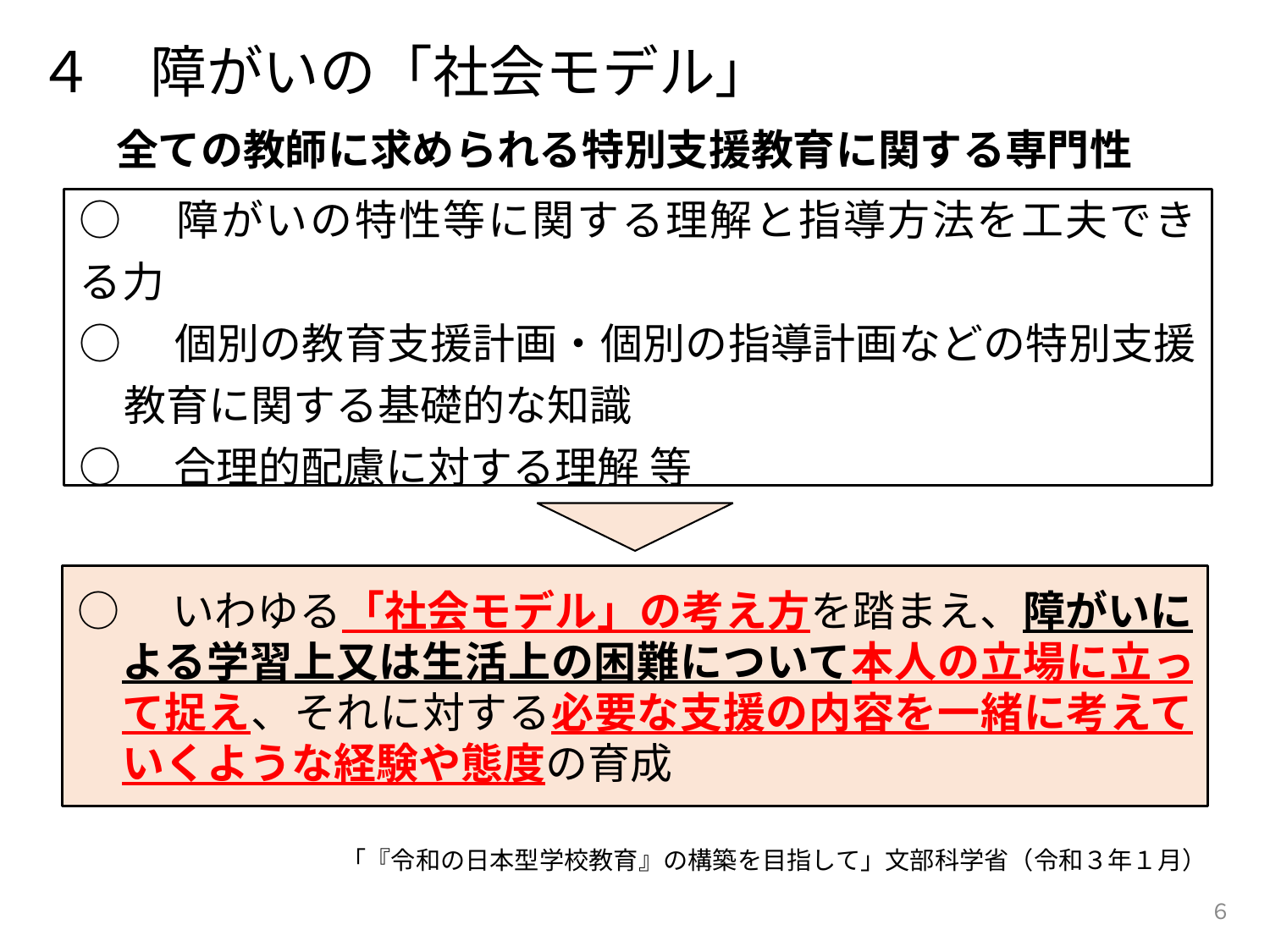

４　障がいの「社会モデル」
　全ての教師に求められる特別支援教育に関する専門性
○　障がいの特性等に関する理解と指導方法を工夫できる力
○　個別の教育支援計画・個別の指導計画などの特別支援教育に関する基礎的な知識
○　合理的配慮に対する理解 等

○　いわゆる「社会モデル」の考え方を踏まえ、障がいによる学習上又は生活上の困難について本人の立場に立って捉え、それに対する必要な支援の内容を一緒に考えていくような経験や態度の育成
「『令和の日本型学校教育』の構築を目指して」文部科学省（令和３年１月）
６